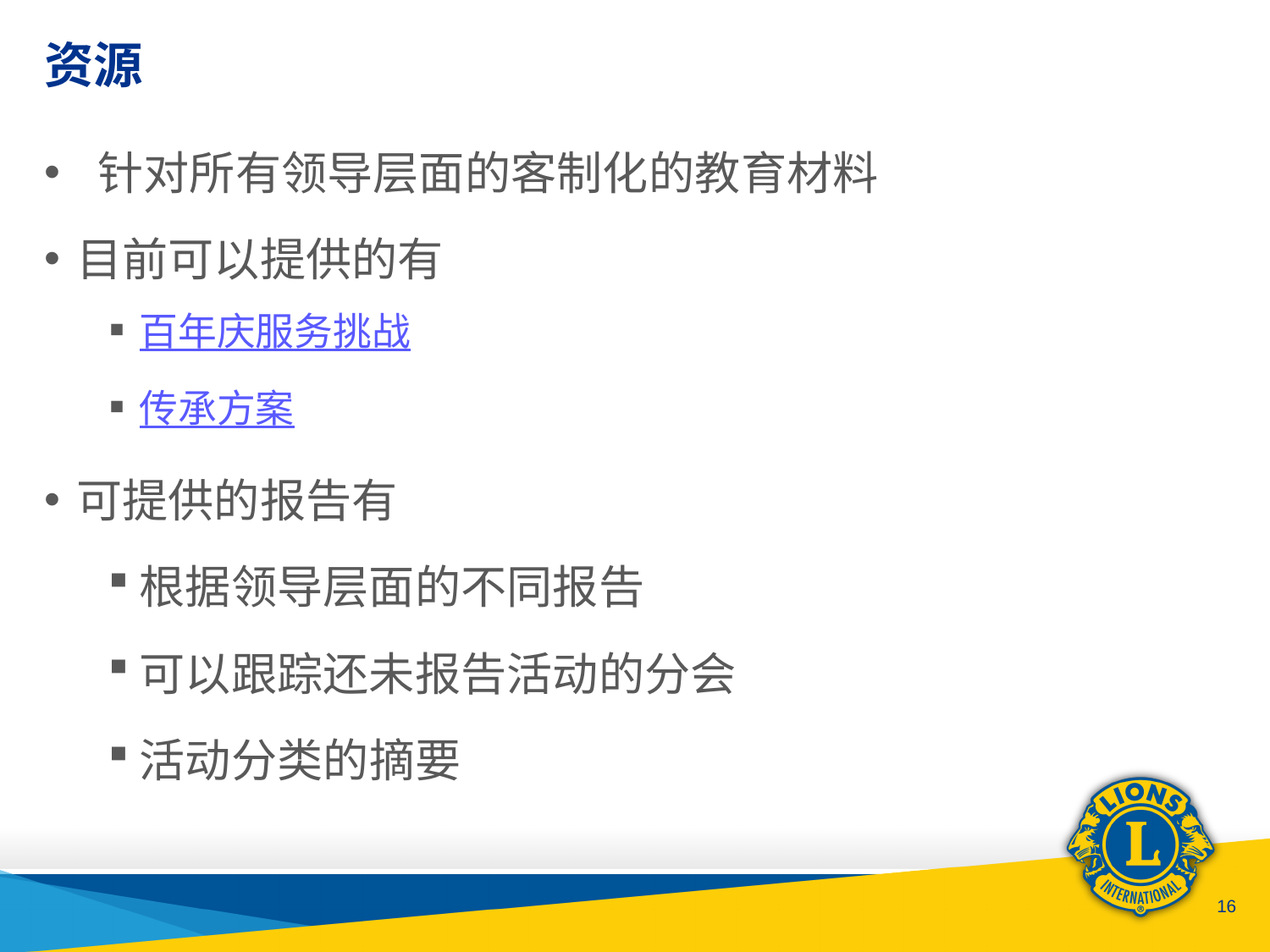

# 资源
 针对所有领导层面的客制化的教育材料
目前可以提供的有
百年庆服务挑战
传承方案
可提供的报告有
根据领导层面的不同报告
可以跟踪还未报告活动的分会
活动分类的摘要